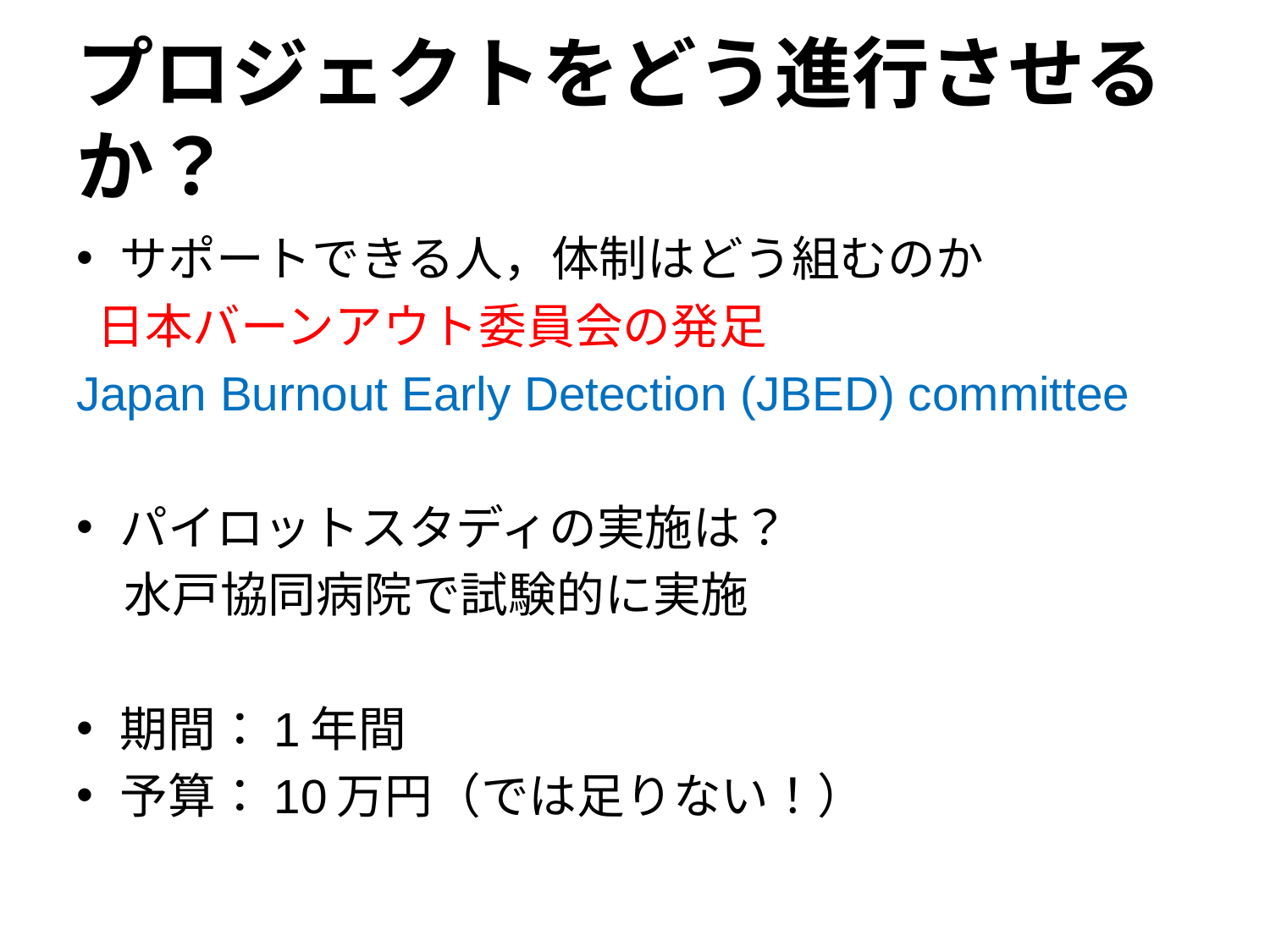

# プロジェクトをどう進行させるか？
サポートできる人，体制はどう組むのか
 日本バーンアウト委員会の発足
Japan Burnout Early Detection (JBED) committee

パイロットスタディの実施は？
　水戸協同病院で試験的に実施

期間：1年間
予算：10万円（では足りない！）